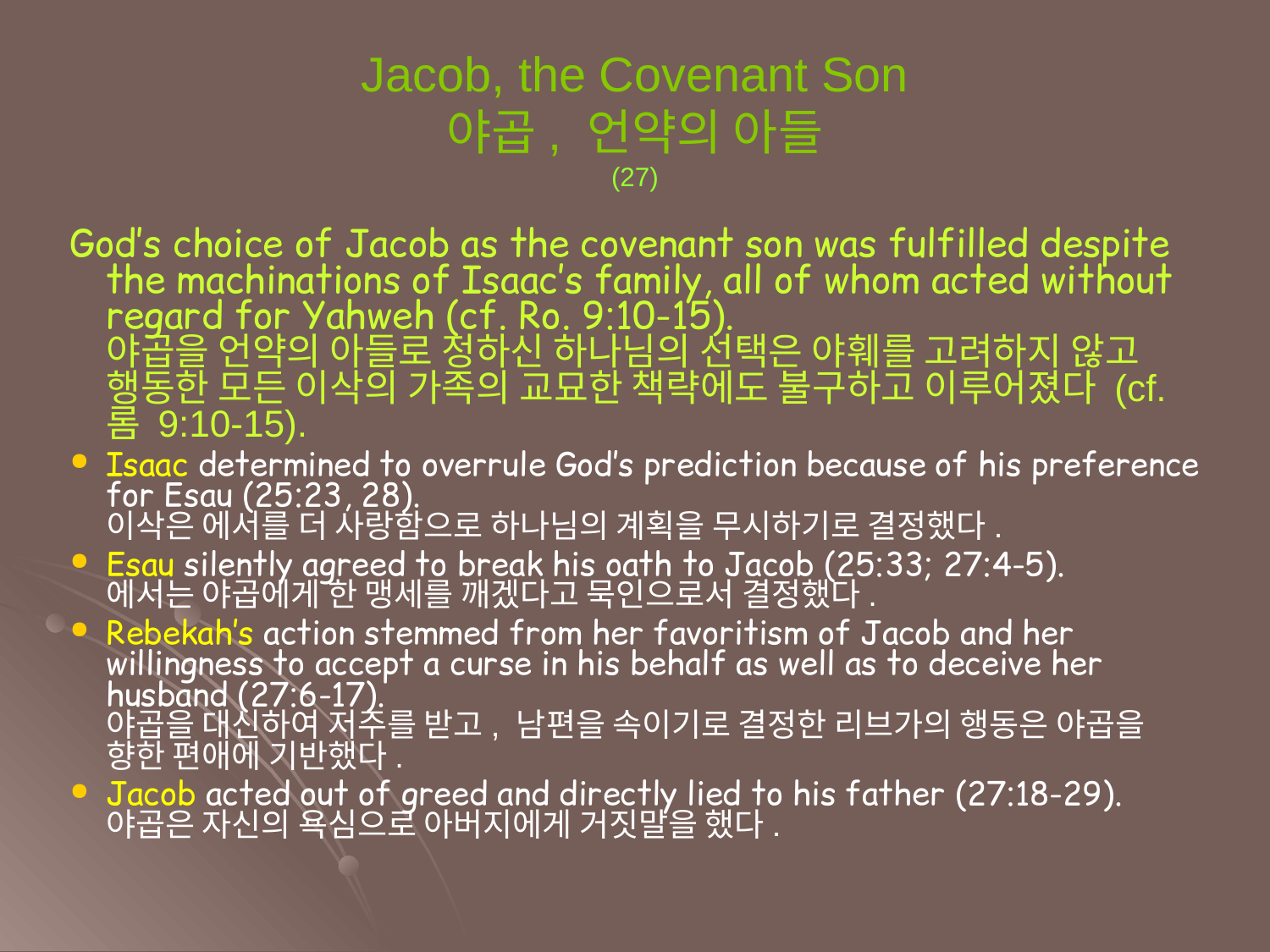

Jacob, the Covenant Son
야곱, 언약의 아들
(27)
God’s choice of Jacob as the covenant son was fulfilled despite the machinations of Isaac’s family, all of whom acted without regard for Yahweh (cf. Ro. 9:10-15).
야곱을 언약의 아들로 정하신 하나님의 선택은 야훼를 고려하지 않고 행동한 모든 이삭의 가족의 교묘한 책략에도 불구하고 이루어졌다 (cf. 롬 9:10-15).
Isaac determined to overrule God’s prediction because of his preference for Esau (25:23, 28).
이삭은 에서를 더 사랑함으로 하나님의 계획을 무시하기로 결정했다.
Esau silently agreed to break his oath to Jacob (25:33; 27:4-5).
에서는 야곱에게 한 맹세를 깨겠다고 묵인으로서 결정했다.
Rebekah’s action stemmed from her favoritism of Jacob and her willingness to accept a curse in his behalf as well as to deceive her husband (27:6-17).
야곱을 대신하여 저주를 받고, 남편을 속이기로 결정한 리브가의 행동은 야곱을 향한 편애에 기반했다.
Jacob acted out of greed and directly lied to his father (27:18-29).
야곱은 자신의 욕심으로 아버지에게 거짓말을 했다.